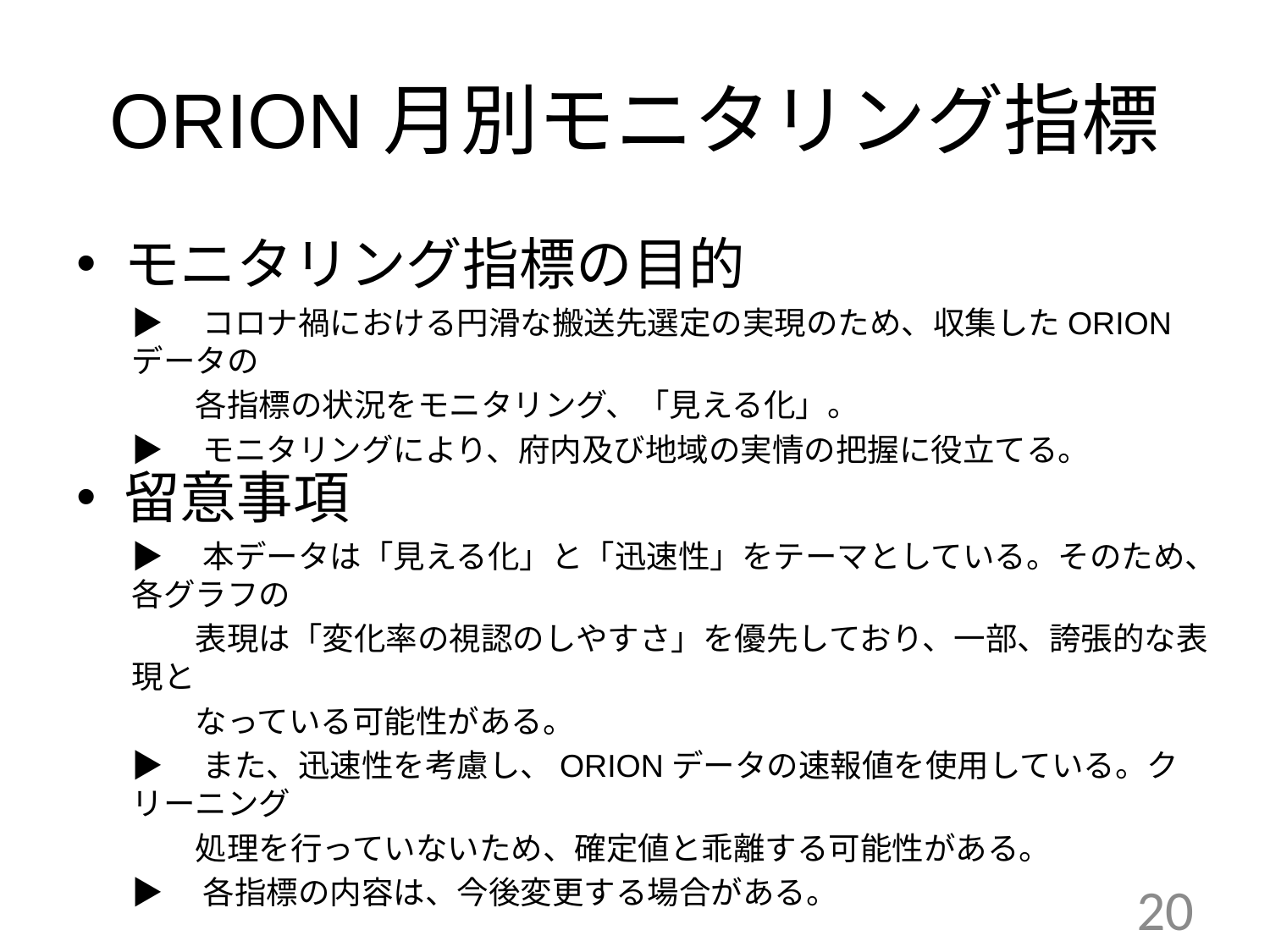

# ORION月別モニタリング指標
モニタリング指標の目的
▶　コロナ禍における円滑な搬送先選定の実現のため、収集したORIONデータの
　　各指標の状況をモニタリング、「見える化」。
▶　モニタリングにより、府内及び地域の実情の把握に役立てる。

留意事項
▶　本データは「見える化」と「迅速性」をテーマとしている。そのため、各グラフの
　　表現は「変化率の視認のしやすさ」を優先しており、一部、誇張的な表現と
　　なっている可能性がある。
▶　また、迅速性を考慮し、ORIONデータの速報値を使用している。クリーニング
　　処理を行っていないため、確定値と乖離する可能性がある。
▶　各指標の内容は、今後変更する場合がある。

20